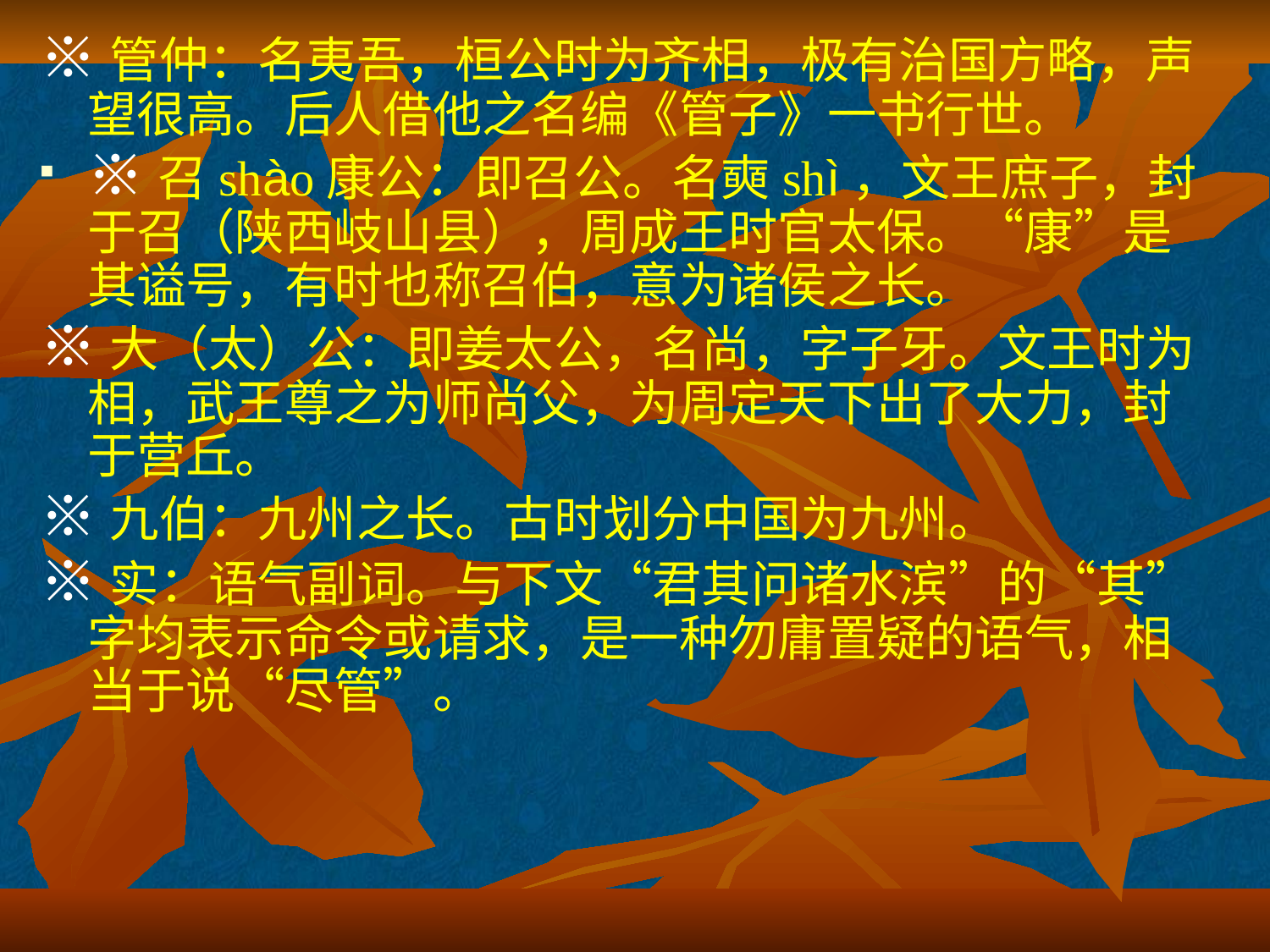

※管仲：名夷吾，桓公时为齐相，极有治国方略，声望很高。后人借他之名编《管子》一书行世。
※召shào康公：即召公。名奭shì，文王庶子，封于召（陕西岐山县），周成王时官太保。“康”是其谥号，有时也称召伯，意为诸侯之长。
※大（太）公：即姜太公，名尚，字子牙。文王时为相，武王尊之为师尚父，为周定天下出了大力，封于营丘。
※九伯：九州之长。古时划分中国为九州。
※实：语气副词。与下文“君其问诸水滨”的“其”字均表示命令或请求，是一种勿庸置疑的语气，相当于说“尽管”。